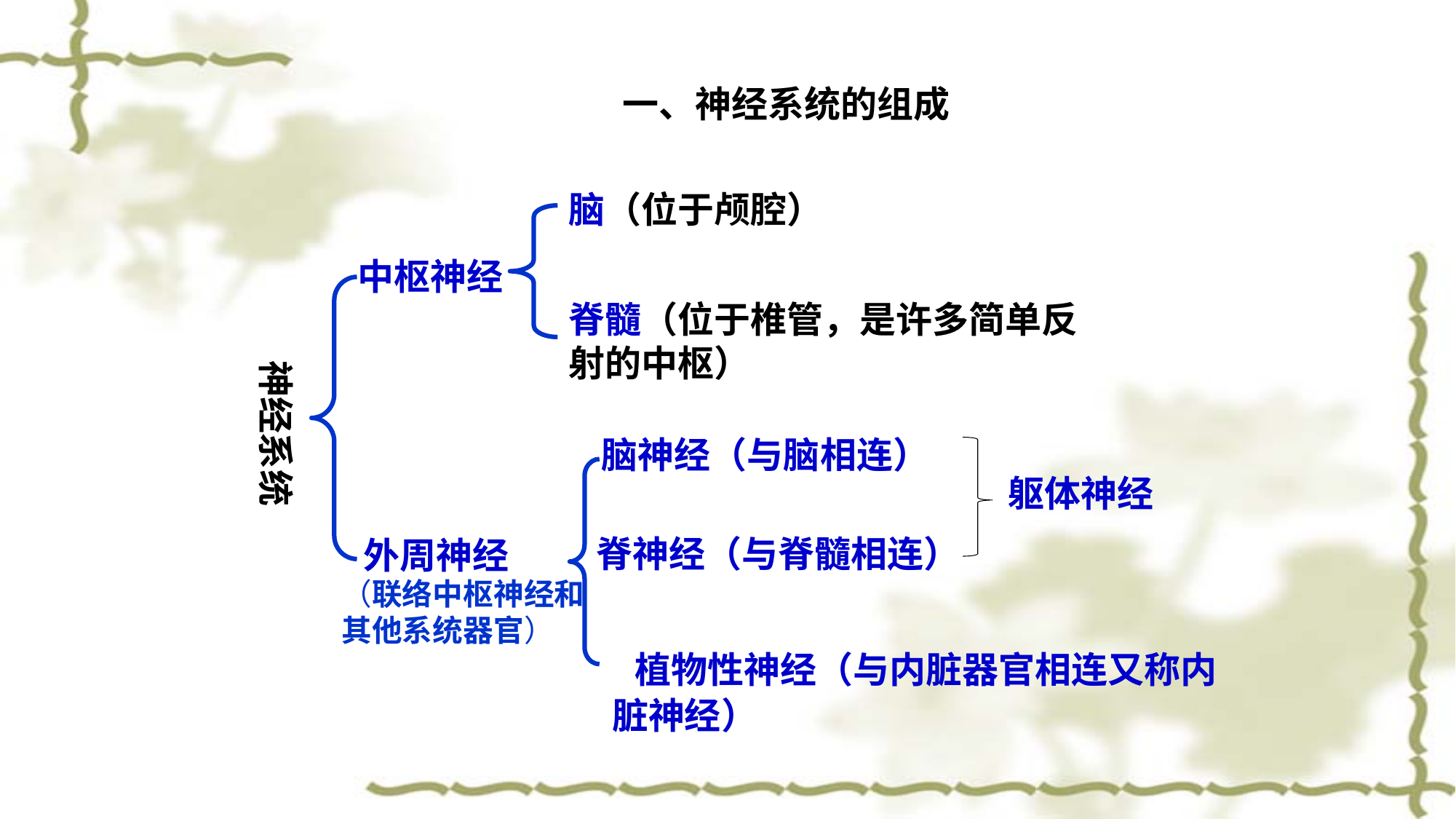

一、神经系统的组成
脑（位于颅腔）

中枢神经

脊髓（位于椎管，是许多简单反射的中枢）
神经系统

脑神经（与脑相连）

躯体神经

脊神经（与脊髓相连）
外周神经
（联络中枢神经和
其他系统器官）
 植物性神经（与内脏器官相连又称内脏神经）